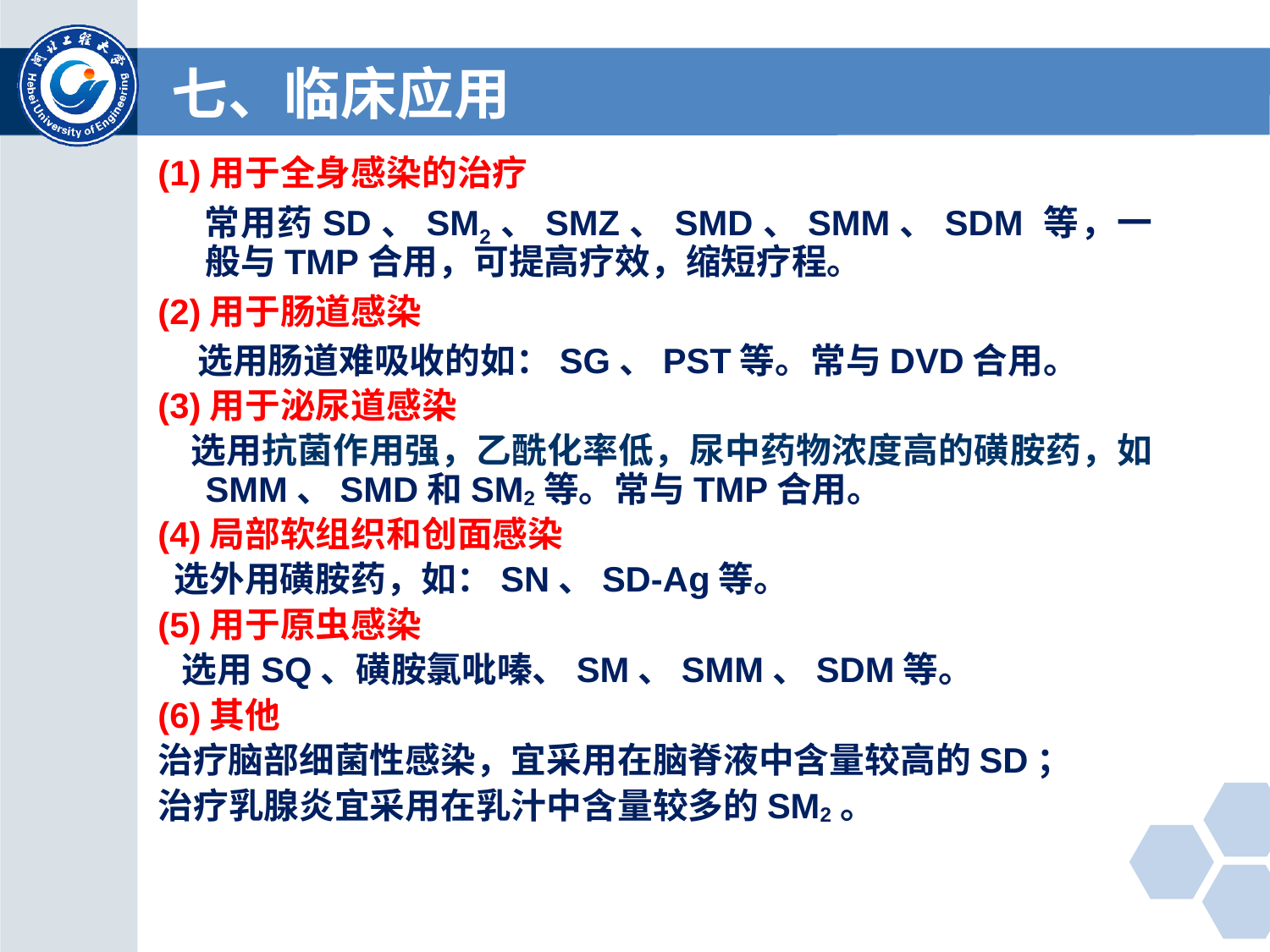

# 七、临床应用
(1)用于全身感染的治疗
    常用药SD、SM2、SMZ、SMD、SMM、SDM 等，一般与TMP合用，可提高疗效，缩短疗程。
(2)用于肠道感染
    选用肠道难吸收的如：SG、PST等。常与DVD合用。
(3)用于泌尿道感染
   选用抗菌作用强，乙酰化率低，尿中药物浓度高的磺胺药，如 SMM、SMD和SM2等。常与TMP合用。
(4)局部软组织和创面感染
 选外用磺胺药，如：SN、SD-Ag等。
(5)用于原虫感染
  选用SQ、磺胺氯吡嗪、SM、SMM、SDM等。
(6)其他
治疗脑部细菌性感染，宜采用在脑脊液中含量较高的SD；
治疗乳腺炎宜采用在乳汁中含量较多的SM2。